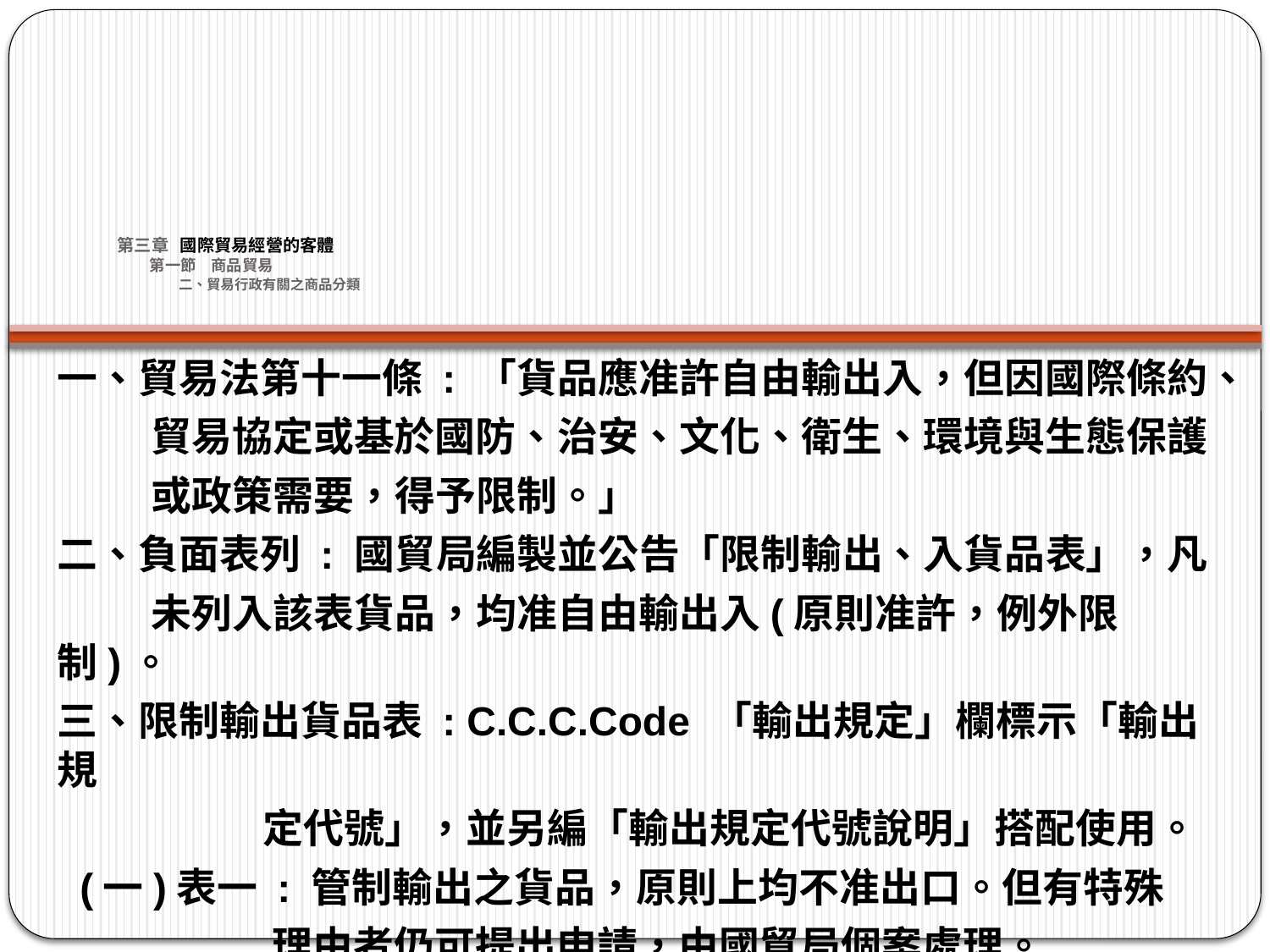

# 第三章   國際貿易經營的客體 第一節　商品貿易 二、貿易行政有關之商品分類
一、貿易法第十一條 : 「貨品應准許自由輸出入，但因國際條約、
         貿易協定或基於國防、治安、文化、衛生、環境與生態保護
         或政策需要，得予限制。」
二、負面表列 : 國貿局編製並公告「限制輸出、入貨品表」，凡
         未列入該表貨品，均准自由輸出入(原則准許，例外限制)。
三、限制輸出貨品表 : C.C.C.Code 「輸出規定」欄標示「輸出規
                     定代號」，並另編「輸出規定代號說明」搭配使用。
  (一)表一 : 管制輸出之貨品，原則上均不准出口。但有特殊
                      理由者仍可提出申請，由國貿局個案處理。
  (二)表二 : 有條件准許輸出之貨品，出口人要獲准簽證。